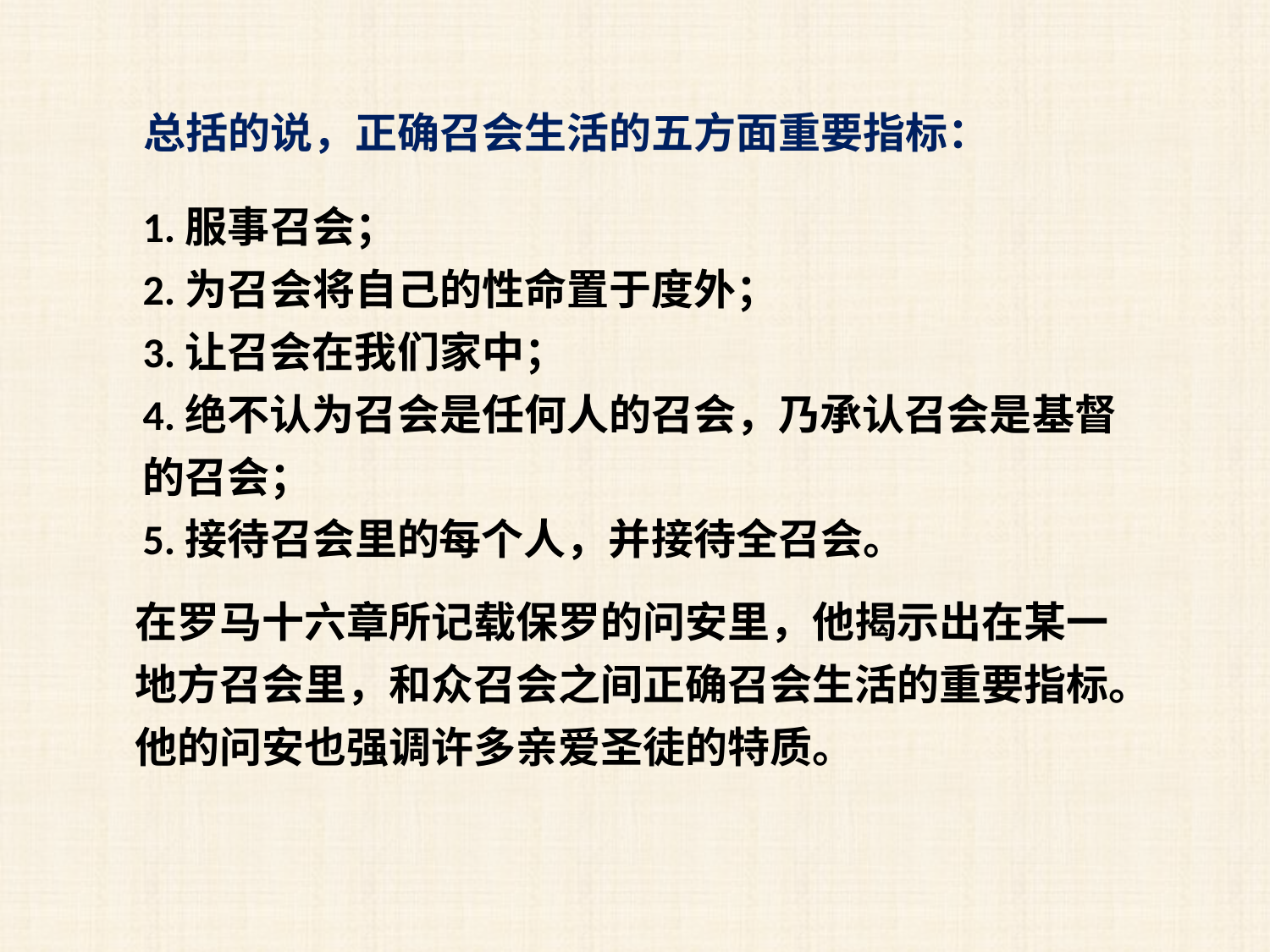

总括的说，正确召会生活的五方面重要指标：
1.服事召会；
2.为召会将自己的性命置于度外；
3.让召会在我们家中；
4.绝不认为召会是任何人的召会，乃承认召会是基督的召会；
5.接待召会里的每个人，并接待全召会。
在罗马十六章所记载保罗的问安里，他揭示出在某一地方召会里，和众召会之间正确召会生活的重要指标。他的问安也强调许多亲爱圣徒的特质。